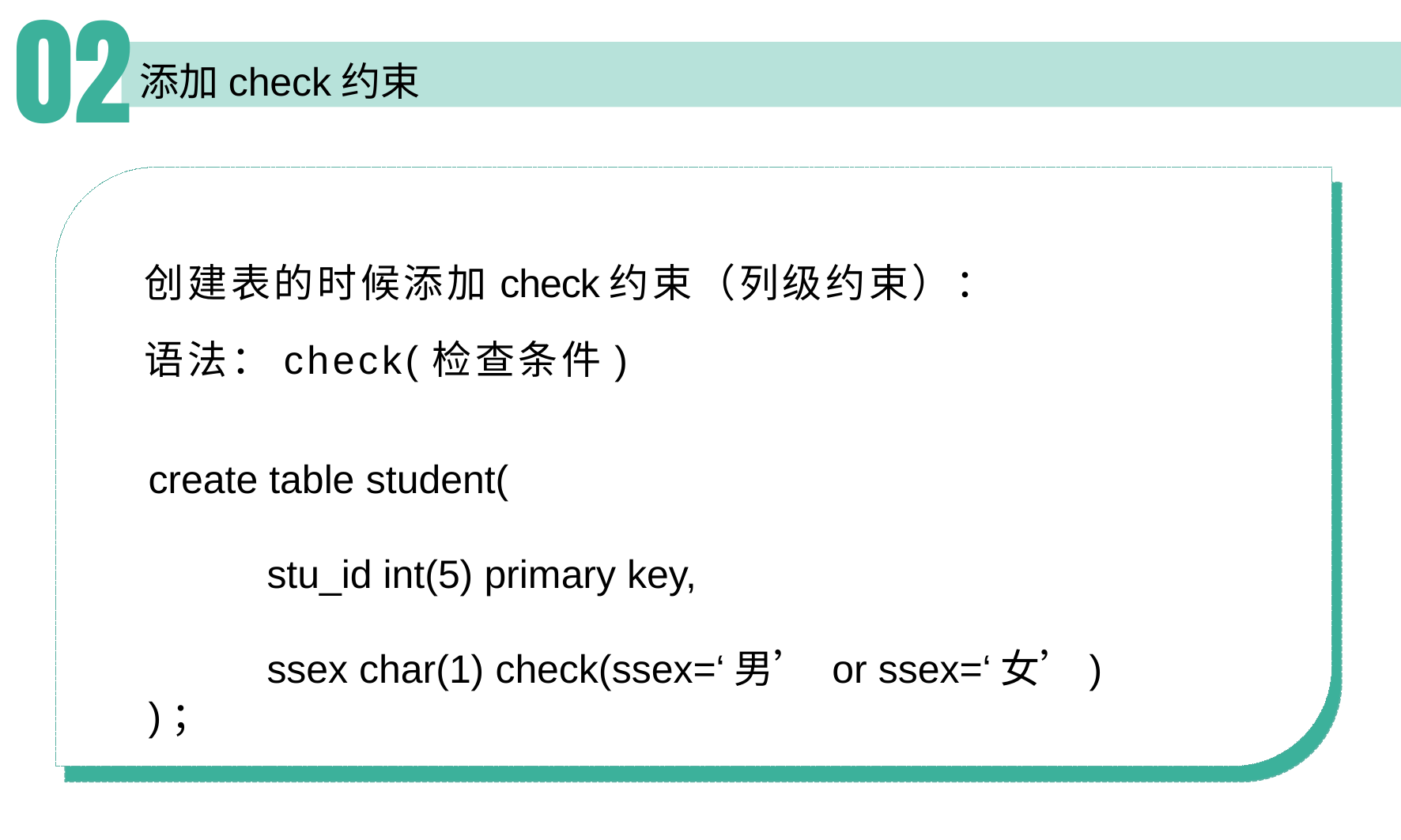

02

添加check约束

创建表的时候添加check约束（列级约束）：
语法：check(检查条件)
create table student(

	stu_id int(5) primary key,

	ssex char(1) check(ssex=‘男’ or ssex=‘女’)
)；